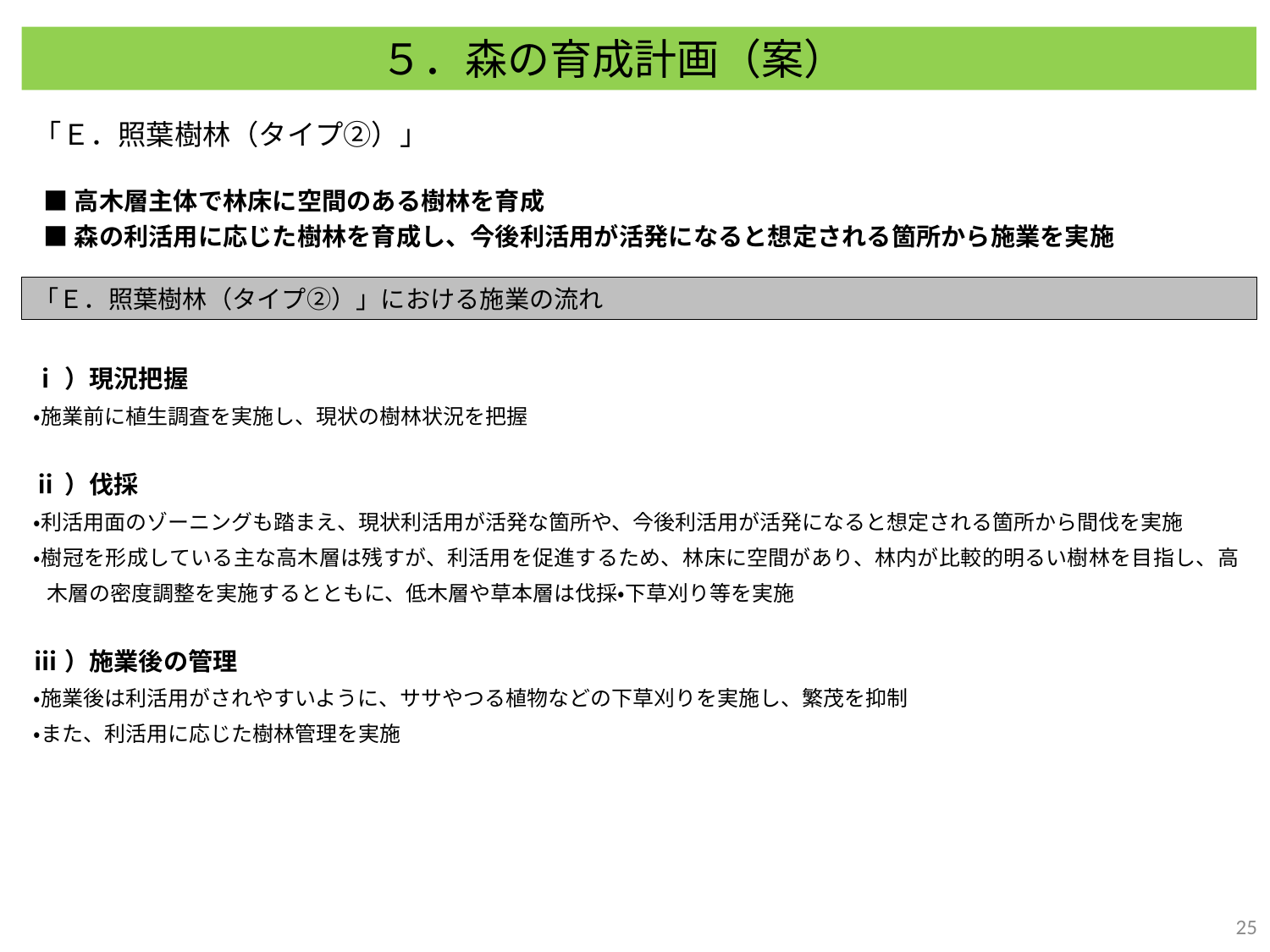

５．森の育成計画（案）
「Ｅ．照葉樹林（タイプ②）」
■高木層主体で林床に空間のある樹林を育成
■森の利活用に応じた樹林を育成し、今後利活用が活発になると想定される箇所から施業を実施
「Ｅ．照葉樹林（タイプ②）」における施業の流れ
ⅰ）現況把握
・施業前に植生調査を実施し、現状の樹林状況を把握

ⅱ）伐採
・利活用面のゾーニングも踏まえ、現状利活用が活発な箇所や、今後利活用が活発になると想定される箇所から間伐を実施
・樹冠を形成している主な高木層は残すが、利活用を促進するため、林床に空間があり、林内が比較的明るい樹林を目指し、高木層の密度調整を実施するとともに、低木層や草本層は伐採・下草刈り等を実施

ⅲ）施業後の管理
・施業後は利活用がされやすいように、ササやつる植物などの下草刈りを実施し、繁茂を抑制
・また、利活用に応じた樹林管理を実施

25